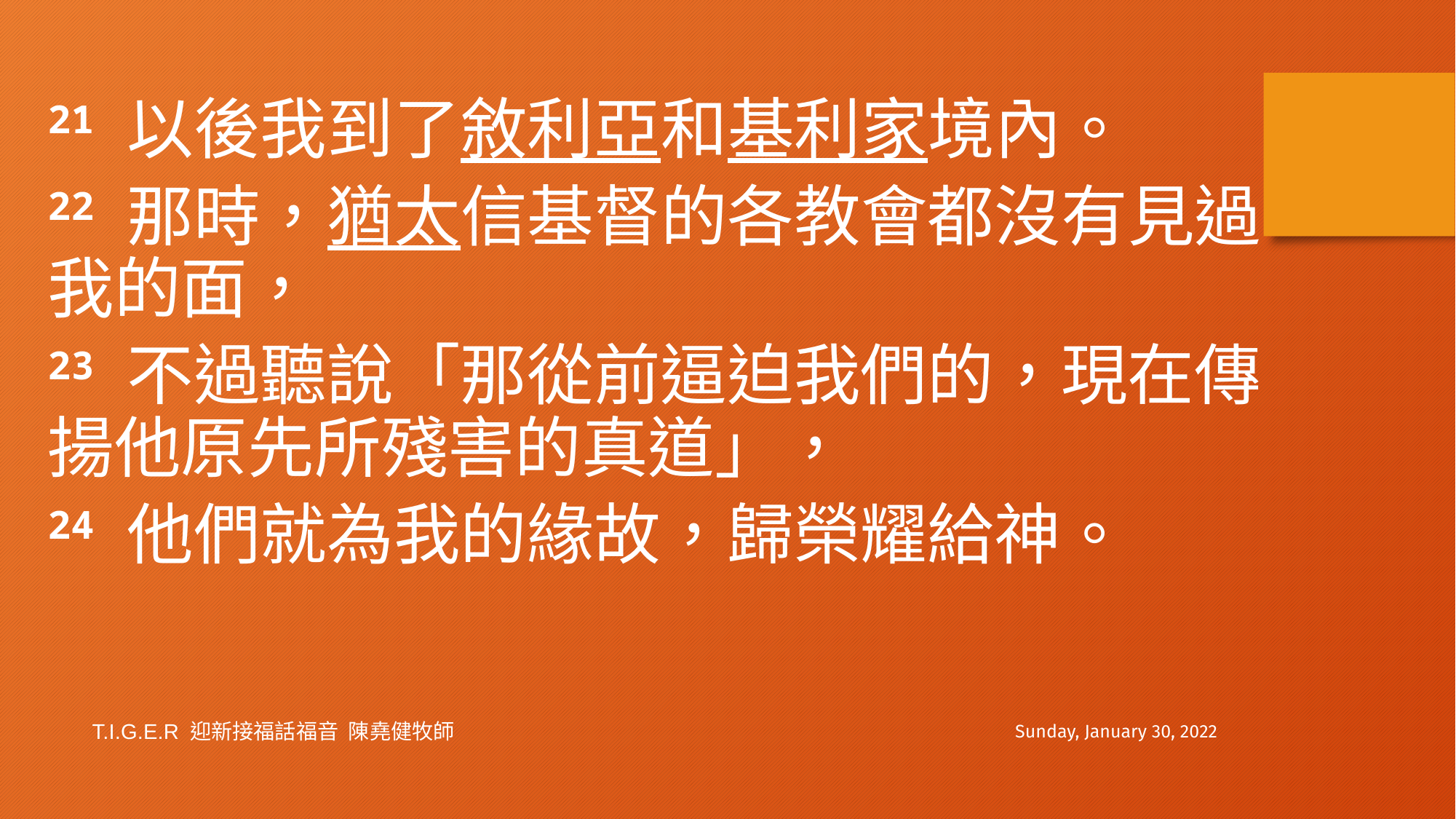

21 以後我到了敘利亞和基利家境內。
22 那時，猶太信基督的各教會都沒有見過我的面，
23 不過聽說「那從前逼迫我們的，現在傳揚他原先所殘害的真道」，
24 他們就為我的緣故，歸榮耀給神。
Sunday, January 30, 2022
T.I.G.E.R 迎新接福話福音  陳堯健牧師